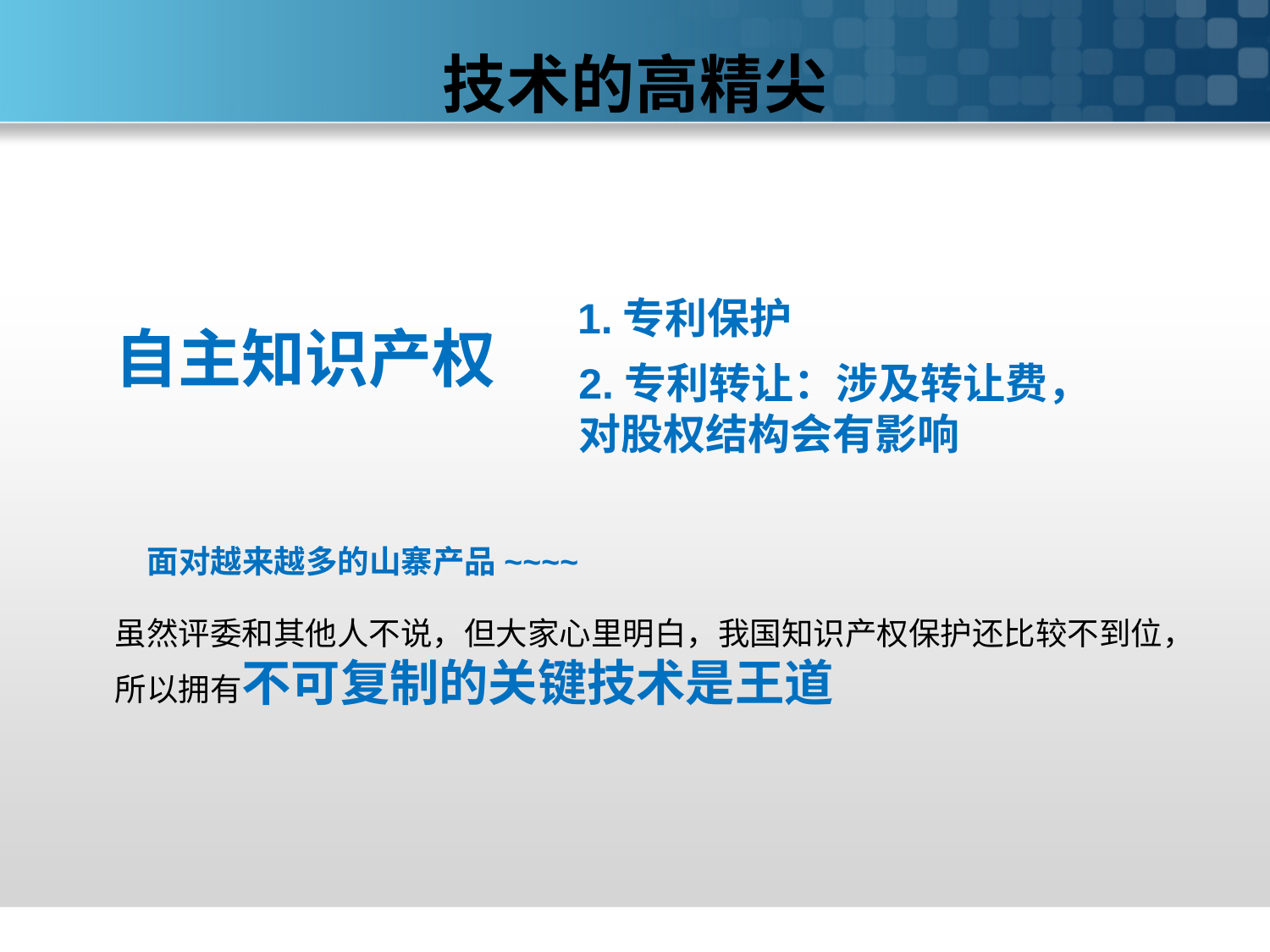

技术的高精尖
1.专利保护
自主知识产权
2.专利转让：涉及转让费，对股权结构会有影响
面对越来越多的山寨产品~~~~
虽然评委和其他人不说，但大家心里明白，我国知识产权保护还比较不到位，所以拥有不可复制的关键技术是王道